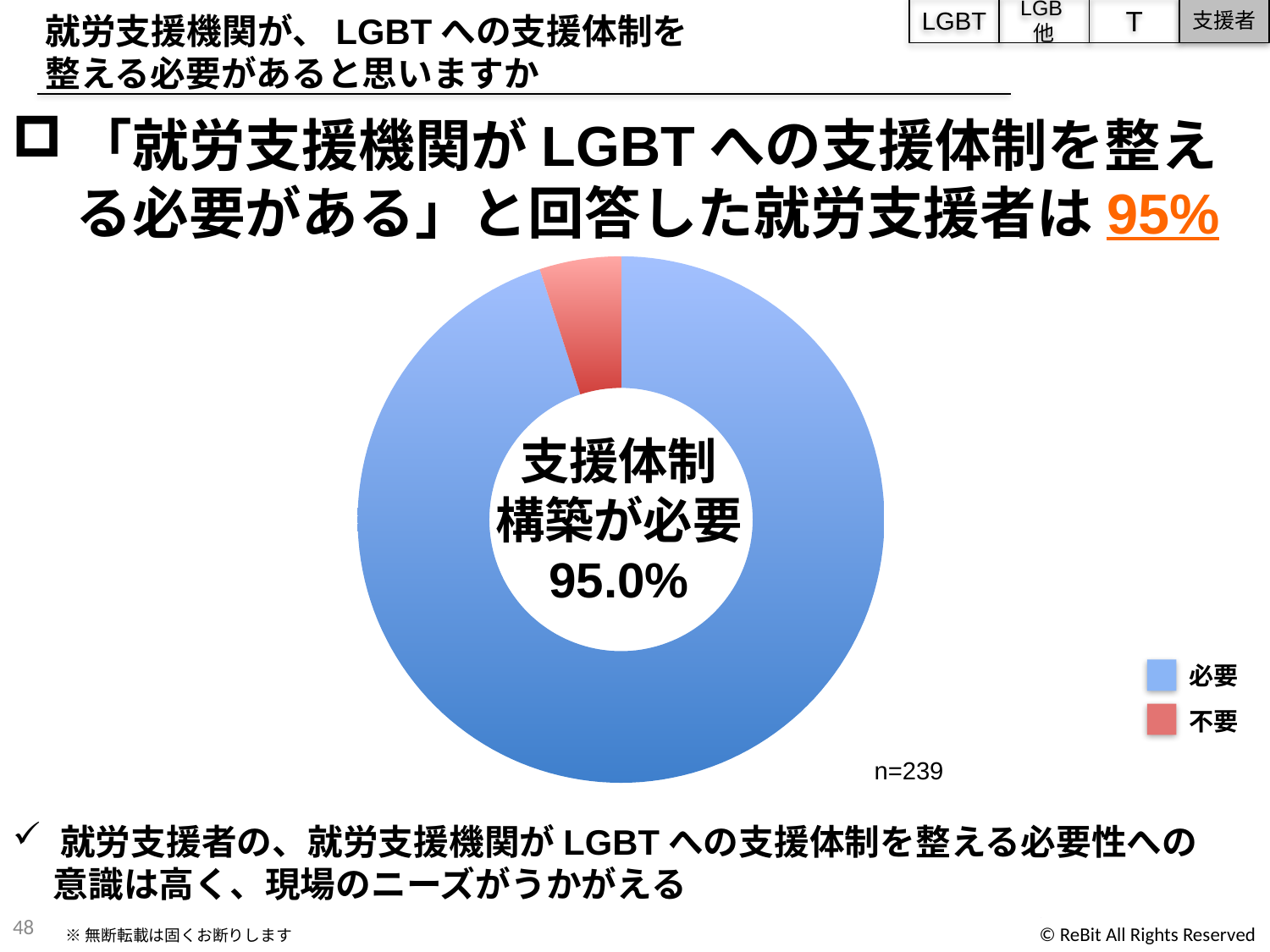

LGBT
LGB他
T
支援者

就労支援機関が、LGBTへの支援体制を
整える必要があると思いますか
「就労支援機関がLGBTへの支援体制を整える必要がある」と回答した就労支援者は95%

### Chart

| Category |  |
|---|---|
支援体制
構築が必要
95.0%
必要

不要

n=239
就労支援者の、就労支援機関がLGBTへの支援体制を整える必要性への
    意識は高く、現場のニーズがうかがえる
48